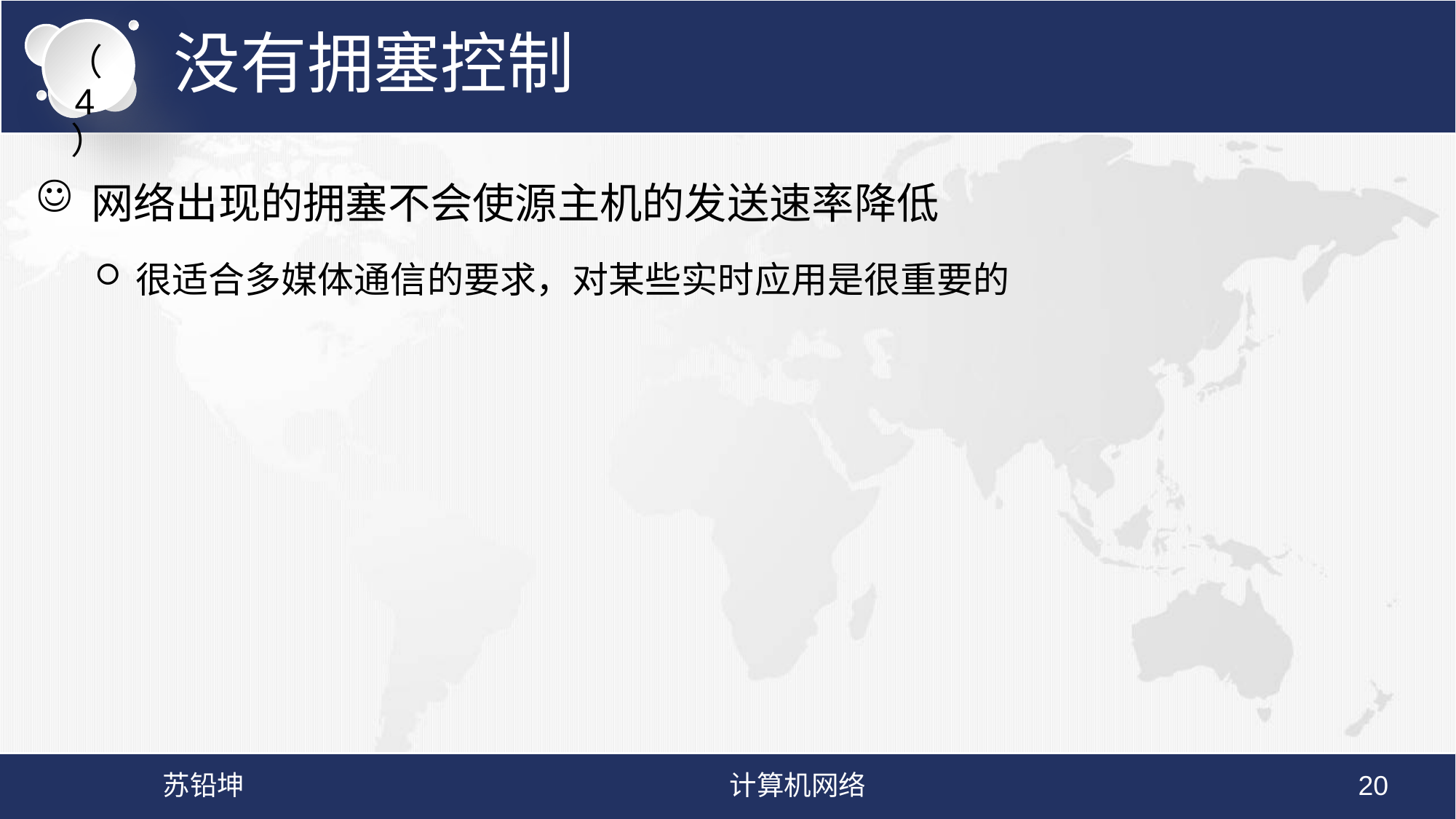

# 没有拥塞控制
（4）
网络出现的拥塞不会使源主机的发送速率降低
很适合多媒体通信的要求，对某些实时应用是很重要的
苏铅坤
计算机网络
20